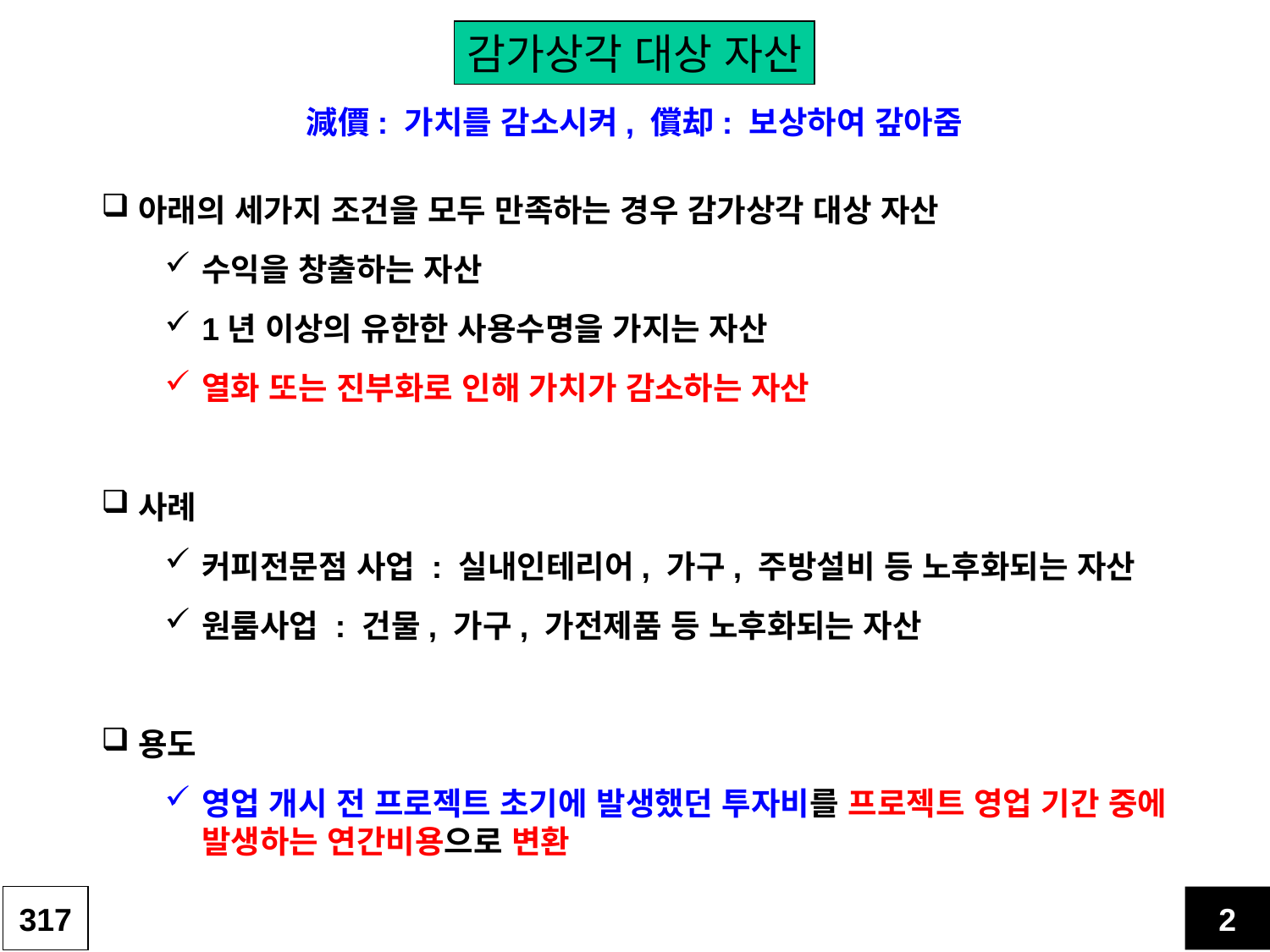

감가상각 대상 자산
減價: 가치를 감소시켜, 償却: 보상하여 갚아줌
아래의 세가지 조건을 모두 만족하는 경우 감가상각 대상 자산
수익을 창출하는 자산
1년 이상의 유한한 사용수명을 가지는 자산
열화 또는 진부화로 인해 가치가 감소하는 자산

사례
커피전문점 사업 : 실내인테리어, 가구, 주방설비 등 노후화되는 자산
원룸사업 : 건물, 가구, 가전제품 등 노후화되는 자산

용도
영업 개시 전 프로젝트 초기에 발생했던 투자비를 프로젝트 영업 기간 중에 발생하는 연간비용으로 변환
317
2